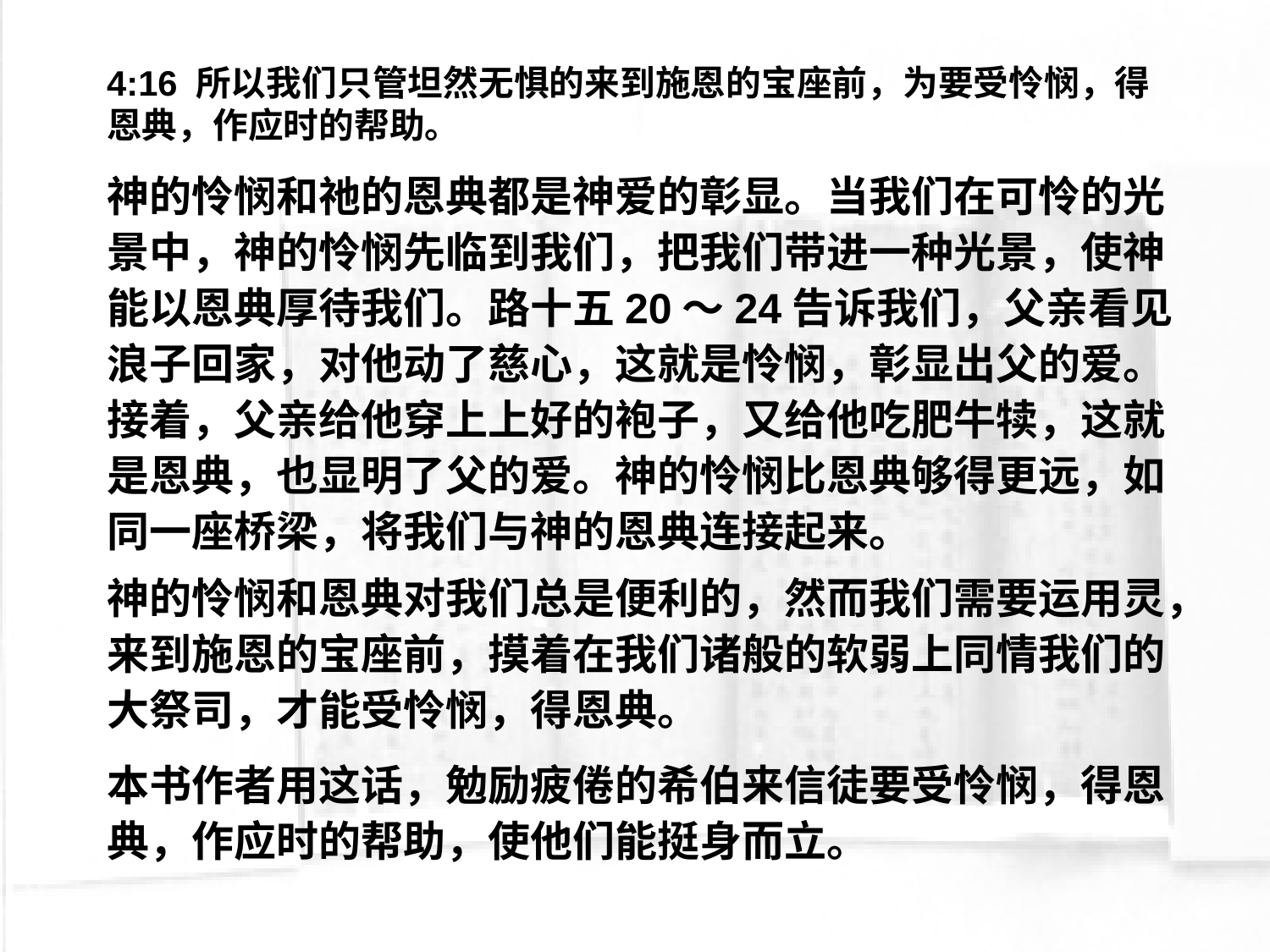

4:16 所以我们只管坦然无惧的来到施恩的宝座前，为要受怜悯，得恩典，作应时的帮助。
神的怜悯和祂的恩典都是神爱的彰显。当我们在可怜的光景中，神的怜悯先临到我们，把我们带进一种光景，使神能以恩典厚待我们。路十五20～24告诉我们，父亲看见浪子回家，对他动了慈心，这就是怜悯，彰显出父的爱。接着，父亲给他穿上上好的袍子，又给他吃肥牛犊，这就是恩典，也显明了父的爱。神的怜悯比恩典够得更远，如同一座桥梁，将我们与神的恩典连接起来。
神的怜悯和恩典对我们总是便利的，然而我们需要运用灵，来到施恩的宝座前，摸着在我们诸般的软弱上同情我们的大祭司，才能受怜悯，得恩典。
本书作者用这话，勉励疲倦的希伯来信徒要受怜悯，得恩典，作应时的帮助，使他们能挺身而立。